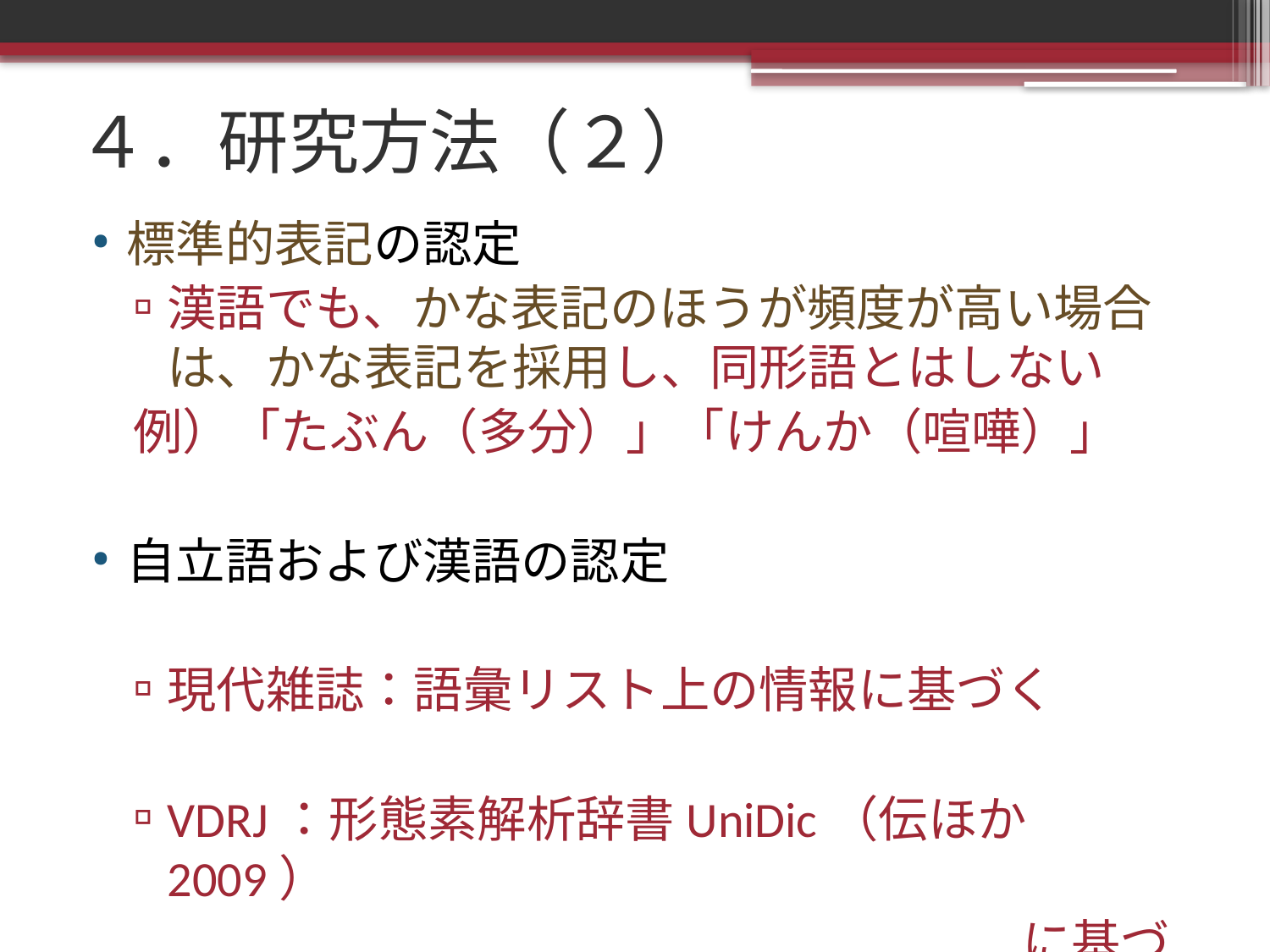

# ４．研究方法（２）
標準的表記の認定
漢語でも、かな表記のほうが頻度が高い場合は、かな表記を採用し、同形語とはしない
例）「たぶん（多分）」「けんか（喧嘩）」

自立語および漢語の認定

現代雑誌：語彙リスト上の情報に基づく

VDRJ：形態素解析辞書UniDic（伝ほか2009）
							に基づく